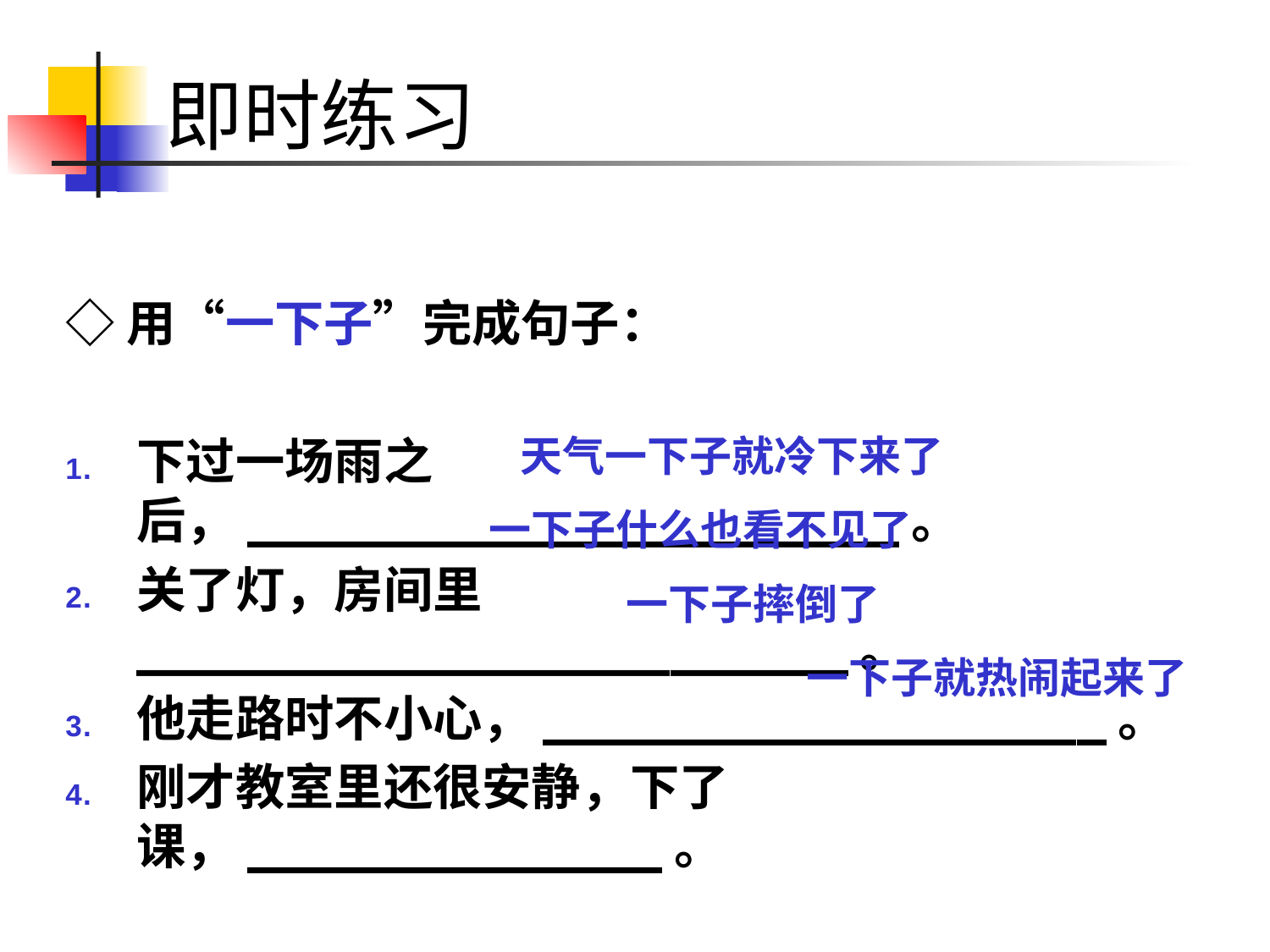

# 即时练习
◇用“一下子”完成句子：

下过一场雨之后，______________________。
关了灯，房间里________________________。
他走路时不小心，___________________。
刚才教室里还很安静，下了课，______________。
天气一下子就冷下来了
一下子什么也看不见了
一下子摔倒了
一下子就热闹起来了